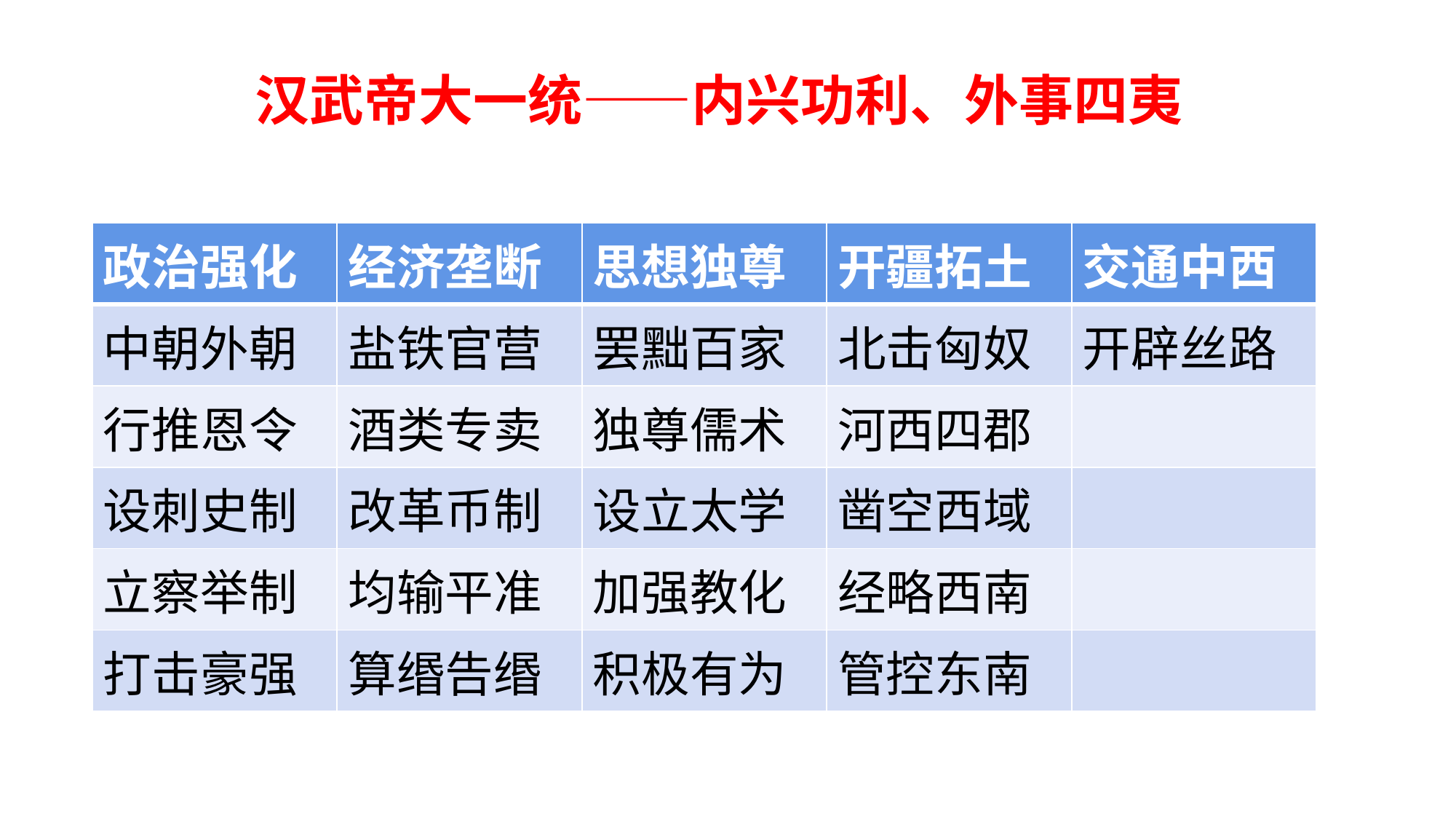

汉武帝大一统——内兴功利、外事四夷
| 政治强化 | 经济垄断 | 思想独尊 | 开疆拓土 | 交通中西 |
| --- | --- | --- | --- | --- |
| 中朝外朝 | 盐铁官营 | 罢黜百家 | 北击匈奴 | 开辟丝路 |
| 行推恩令 | 酒类专卖 | 独尊儒术 | 河西四郡 |  |
| 设刺史制 | 改革币制 | 设立太学 | 凿空西域 |  |
| 立察举制 | 均输平准 | 加强教化 | 经略西南 |  |
| 打击豪强 | 算缗告缗 | 积极有为 | 管控东南 |  |